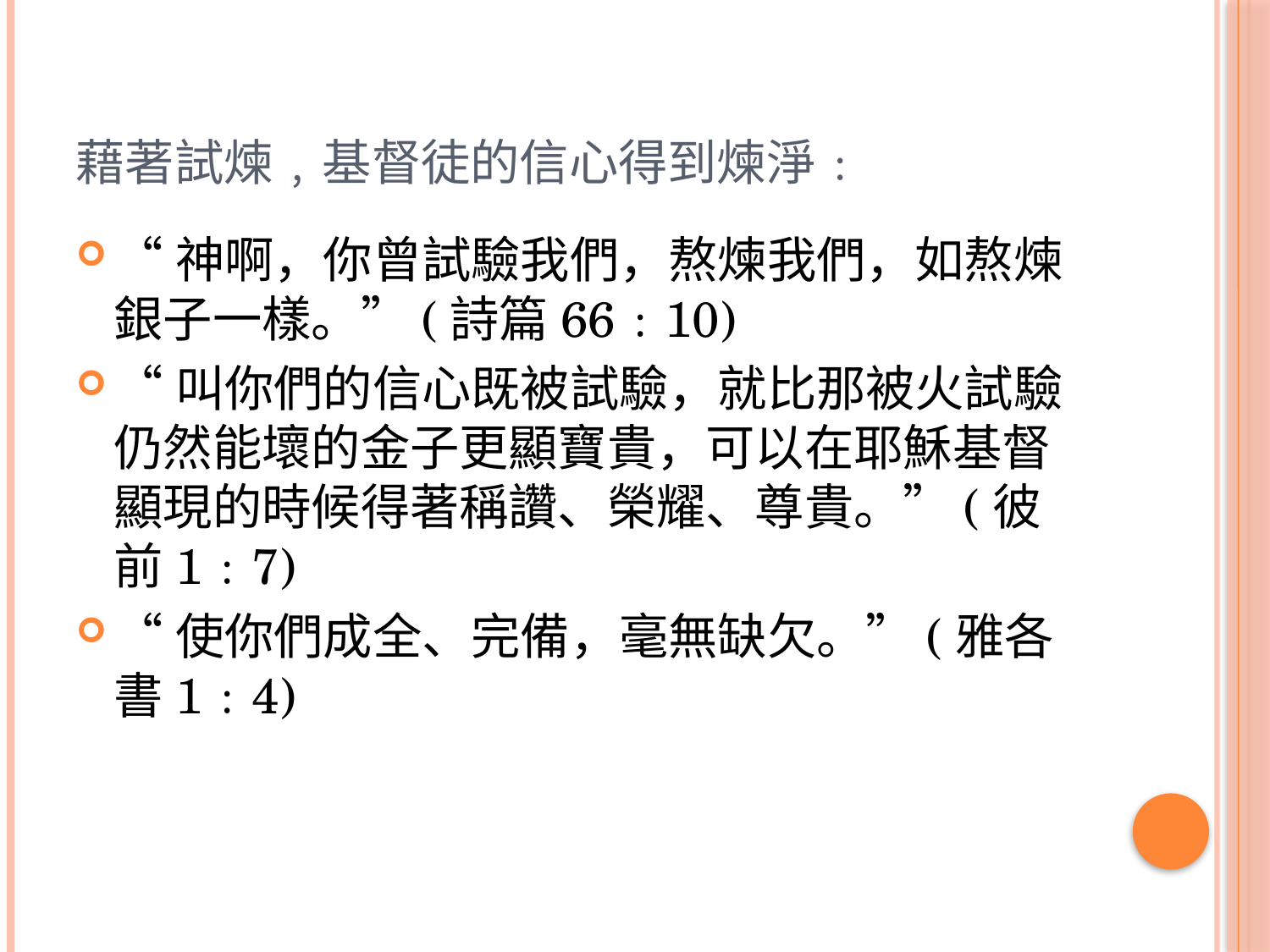

# 藉著試煉﹐基督徒的信心得到煉淨﹕
“神啊，你曾試驗我們，熬煉我們，如熬煉銀子一樣。”(詩篇66﹕10)
“叫你們的信心既被試驗，就比那被火試驗仍然能壞的金子更顯寶貴，可以在耶穌基督顯現的時候得著稱讚、榮耀、尊貴。”(彼前1﹕7)
“使你們成全、完備，毫無缺欠。”(雅各書1﹕4)